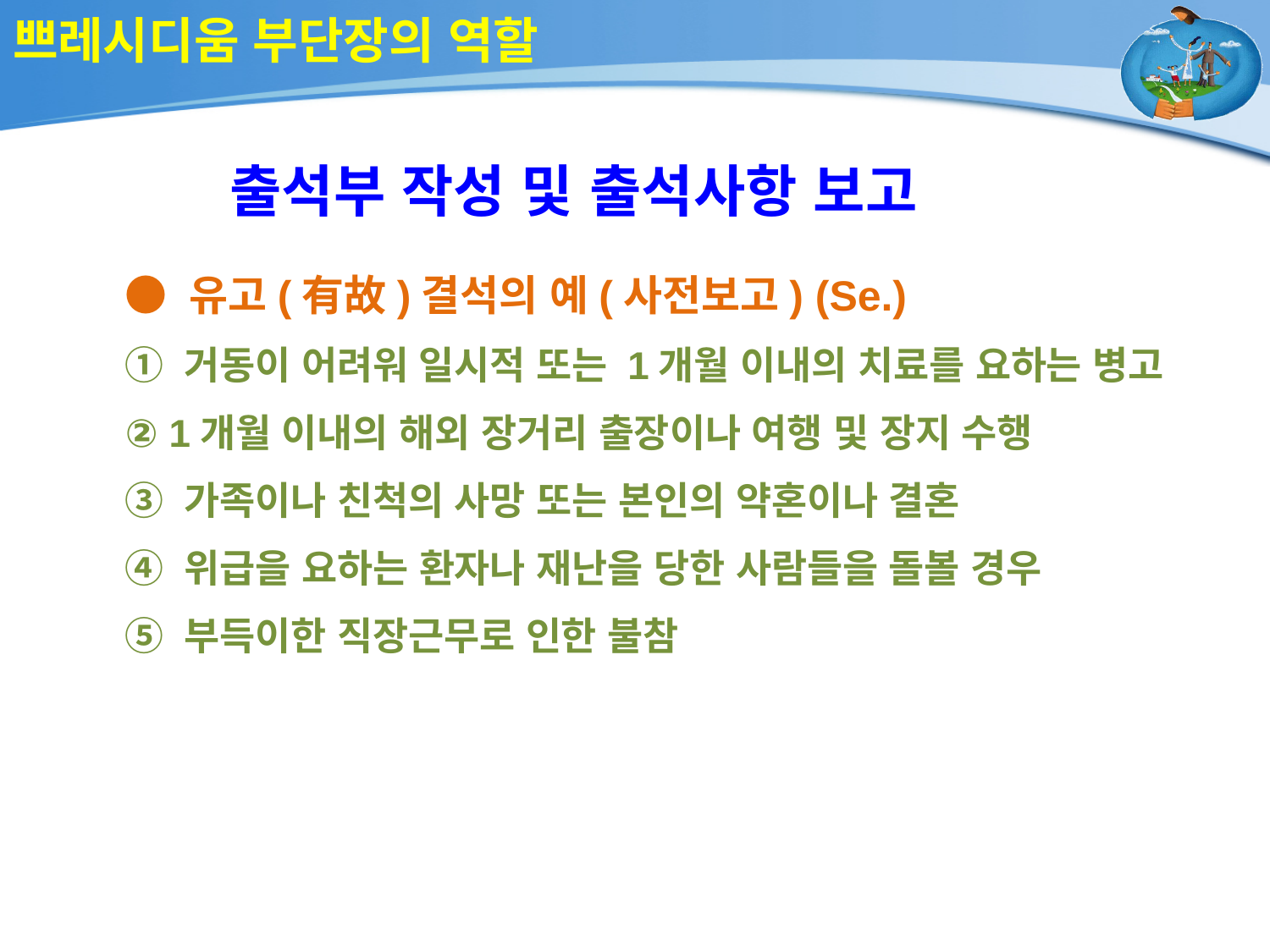

# 쁘레시디움 부단장의 역할
출석부 작성 및 출석사항 보고
● 유고(有故)결석의 예(사전보고) (Se.)
① 거동이 어려워 일시적 또는 1개월 이내의 치료를 요하는 병고
② 1개월 이내의 해외 장거리 출장이나 여행 및 장지 수행
③ 가족이나 친척의 사망 또는 본인의 약혼이나 결혼
④ 위급을 요하는 환자나 재난을 당한 사람들을 돌볼 경우
⑤ 부득이한 직장근무로 인한 불참